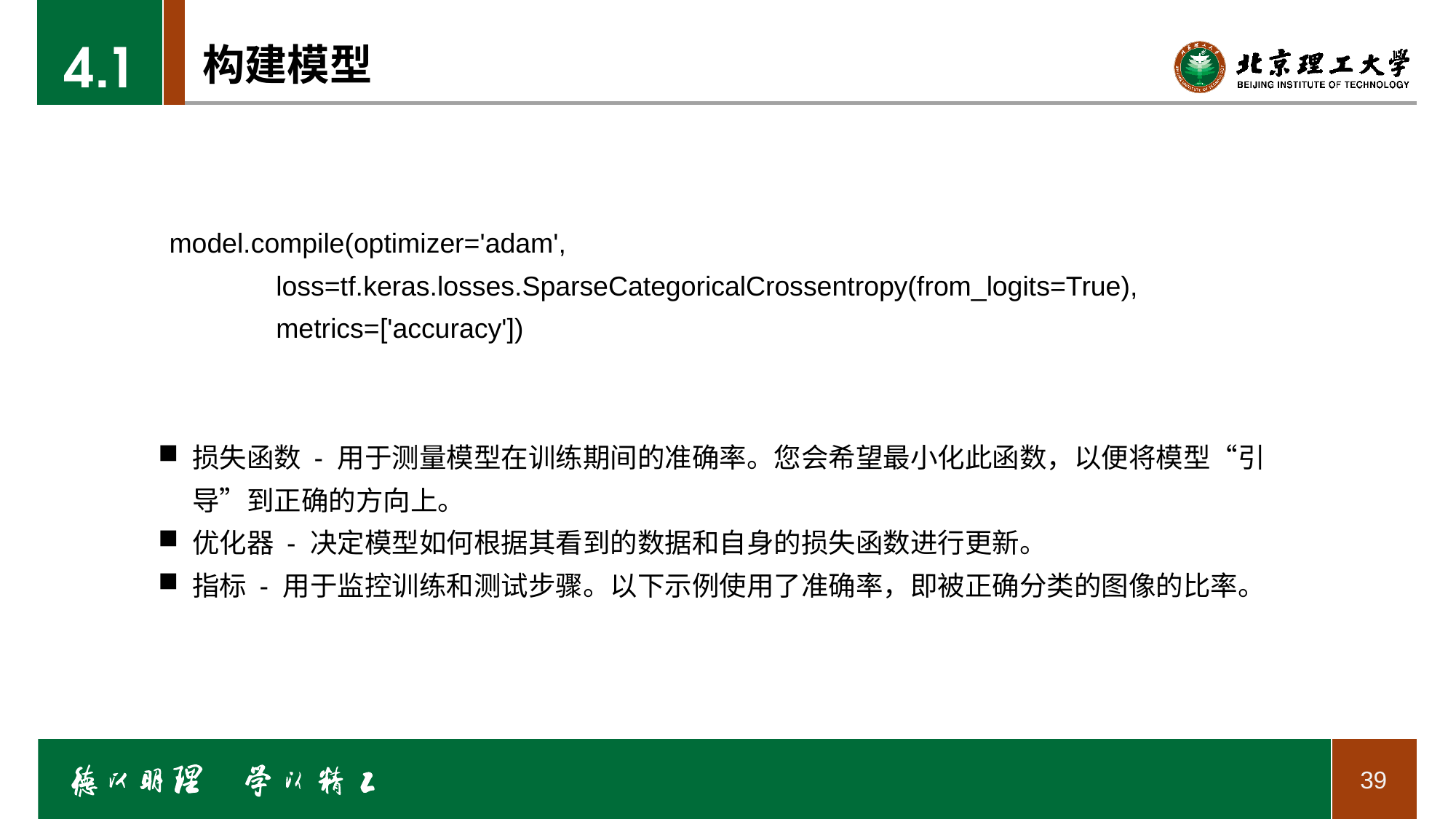

4.1
# 构建模型
model.compile(optimizer='adam',
              loss=tf.keras.losses.SparseCategoricalCrossentropy(from_logits=True),
              metrics=['accuracy'])
损失函数 - 用于测量模型在训练期间的准确率。您会希望最小化此函数，以便将模型“引导”到正确的方向上。
优化器 - 决定模型如何根据其看到的数据和自身的损失函数进行更新。
指标 - 用于监控训练和测试步骤。以下示例使用了准确率，即被正确分类的图像的比率。